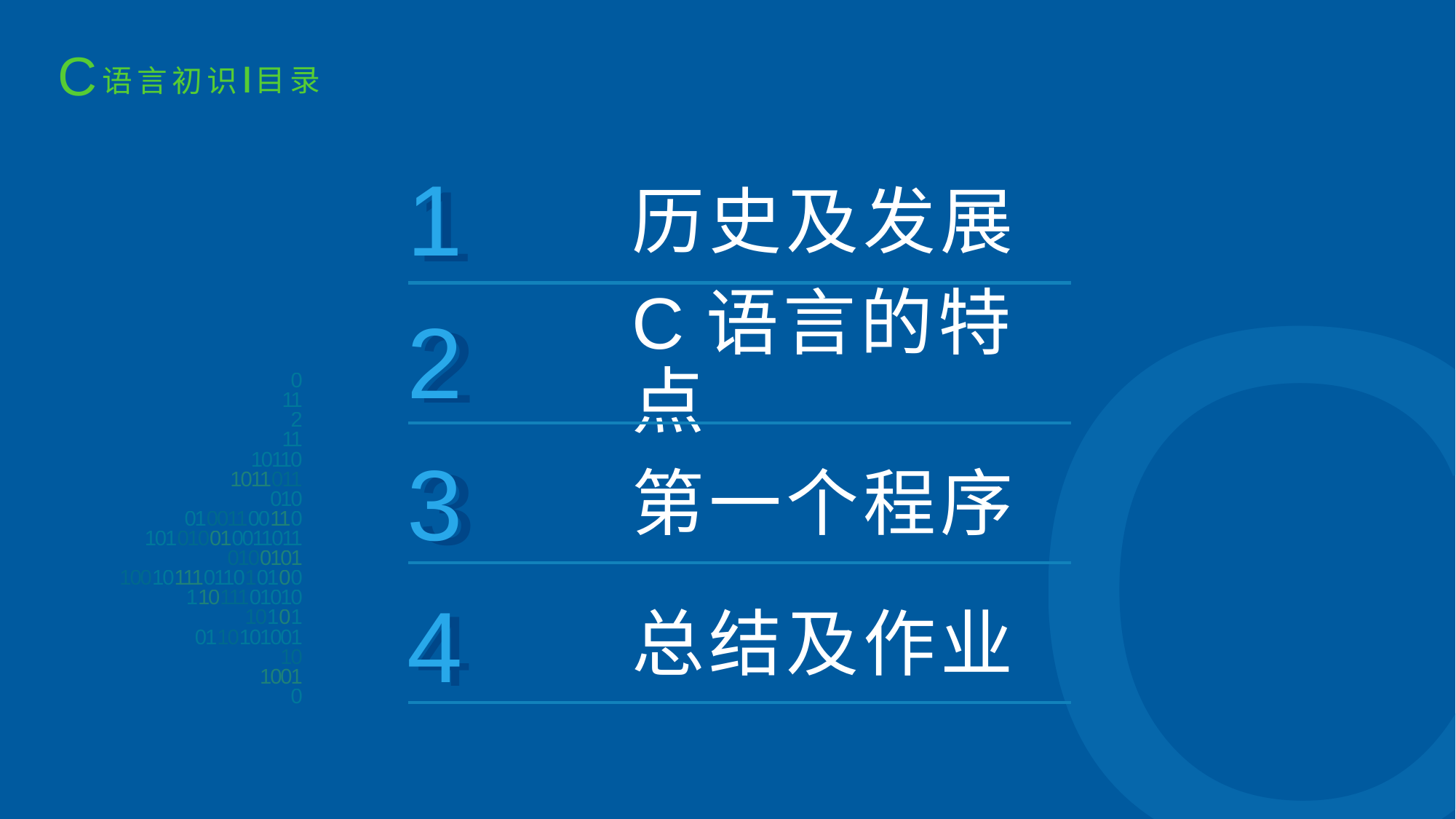

1
1
历史及发展
2
2
C语言的特点
3
3
第一个程序
4
4
总结及作业